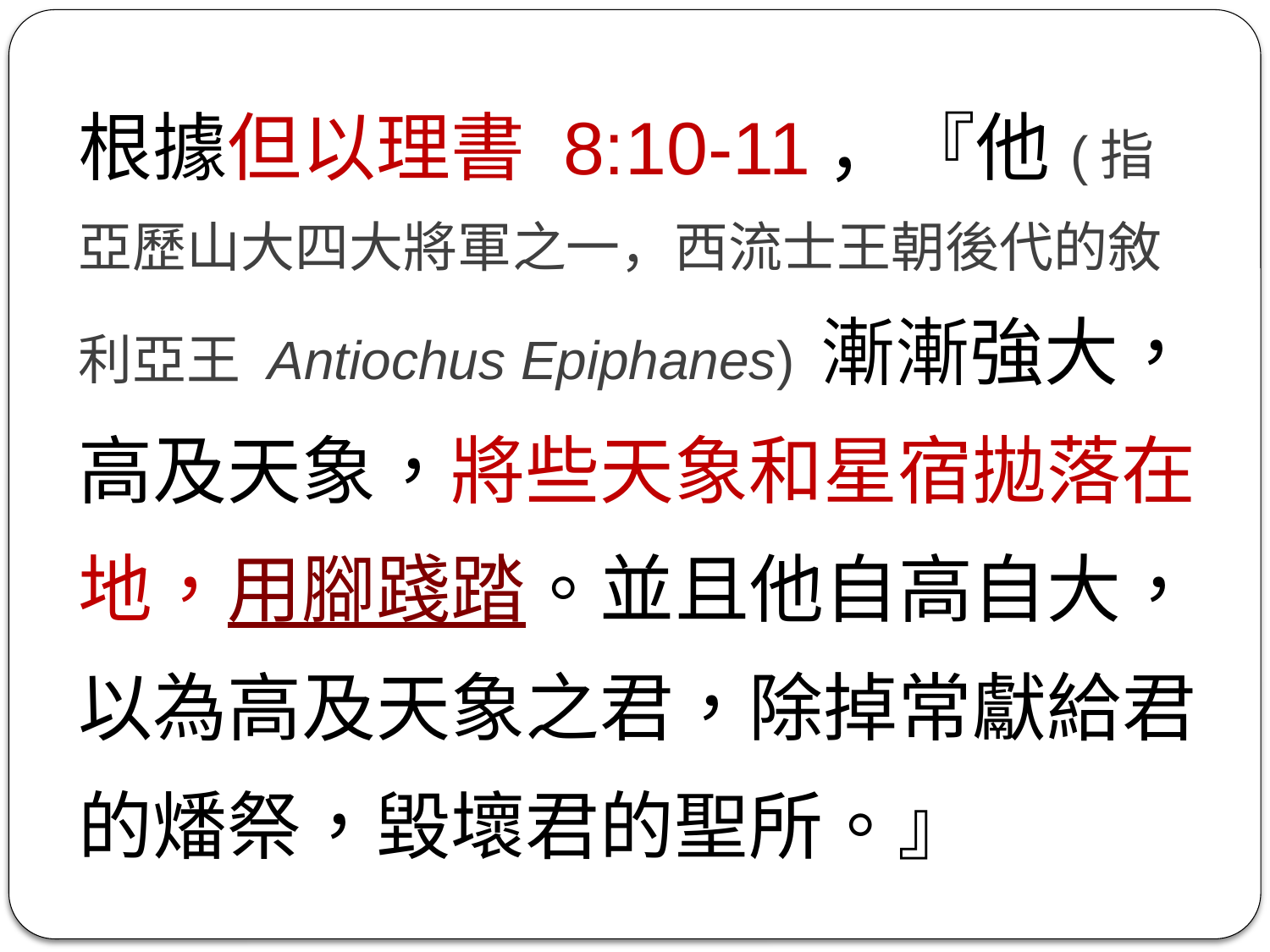

根據但以理書 8:10-11，『他(指亞歷山大四大將軍之一，西流士王朝後代的敘利亞王 Antiochus Epiphanes) 漸漸強大，高及天象，將些天象和星宿拋落在地，用腳踐踏。並且他自高自大，以為高及天象之君，除掉常獻給君的燔祭，毀壞君的聖所。』